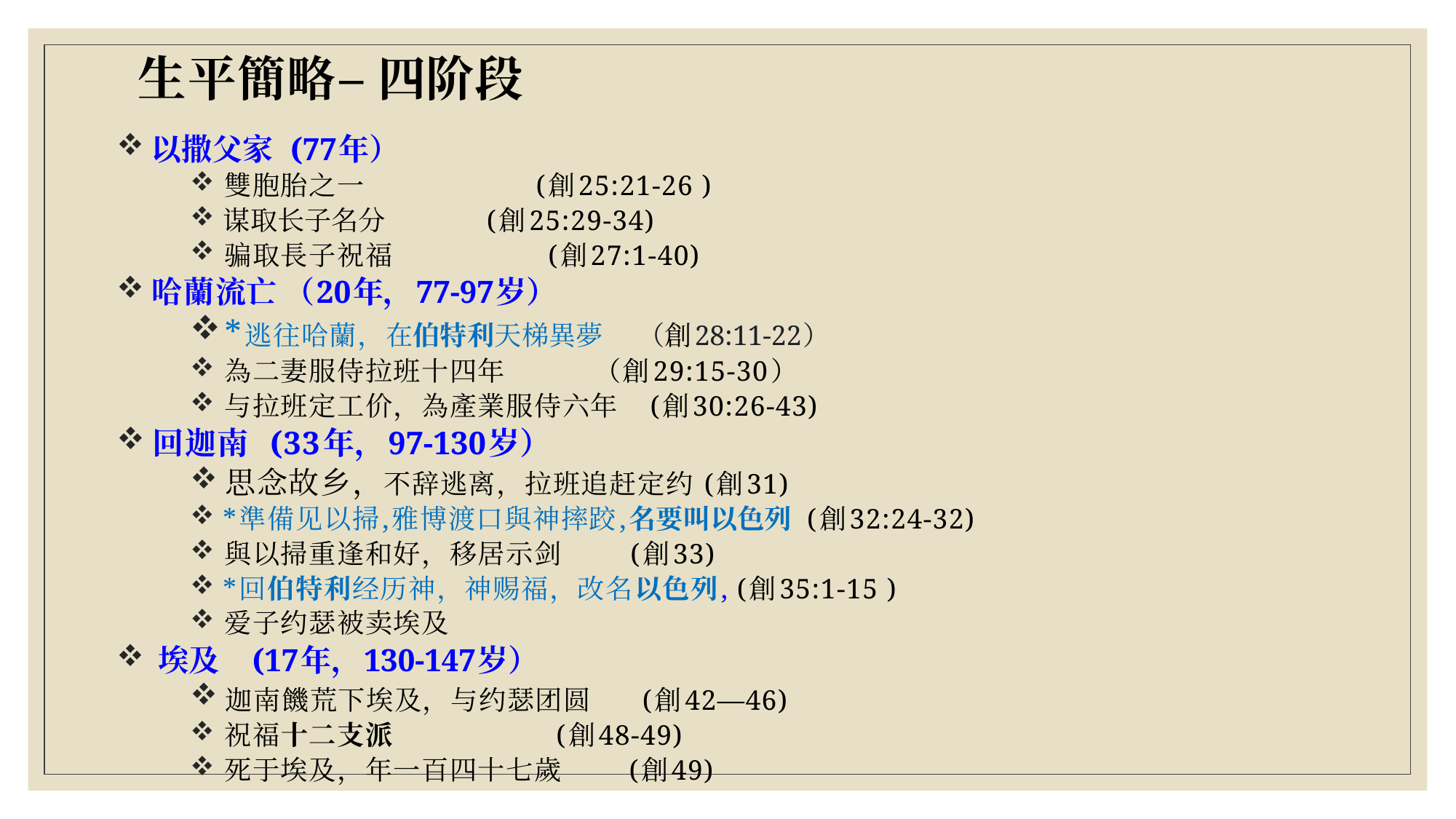

# 生平簡略– 四阶段

 以撒父家  (77年）
 雙胞胎之一                     (創25:21-26 )
 谋取长子名分   		        (創25:29-34)
 骗取長子祝福                   (創27:1-40)
 哈蘭流亡 （20年，77-97岁）
 *逃往哈蘭，在伯特利天梯異夢     （創28:11-22）
 為二妻服侍拉班十四年           （創29:15-30）
 与拉班定工价，為產業服侍六年    (創30:26-43)
 回迦南  (33年，97-130岁）
 思念故乡，不辞逃离，拉班追赶定约 (創31)
 *準備见以掃,雅博渡口與神摔跤,名要叫以色列  (創32:24-32)
 與以掃重逢和好，移居示剑         (創33)
 *回伯特利经历神，神赐福，改名以色列, (創35:1-15 )
 爱子约瑟被卖埃及
  埃及    (17年，130-147岁）
 迦南饑荒下埃及，与约瑟团圆      (創42—46)
 祝福十二支派                    (創48-49)
 死于埃及，年一百四十七歲        (創49)